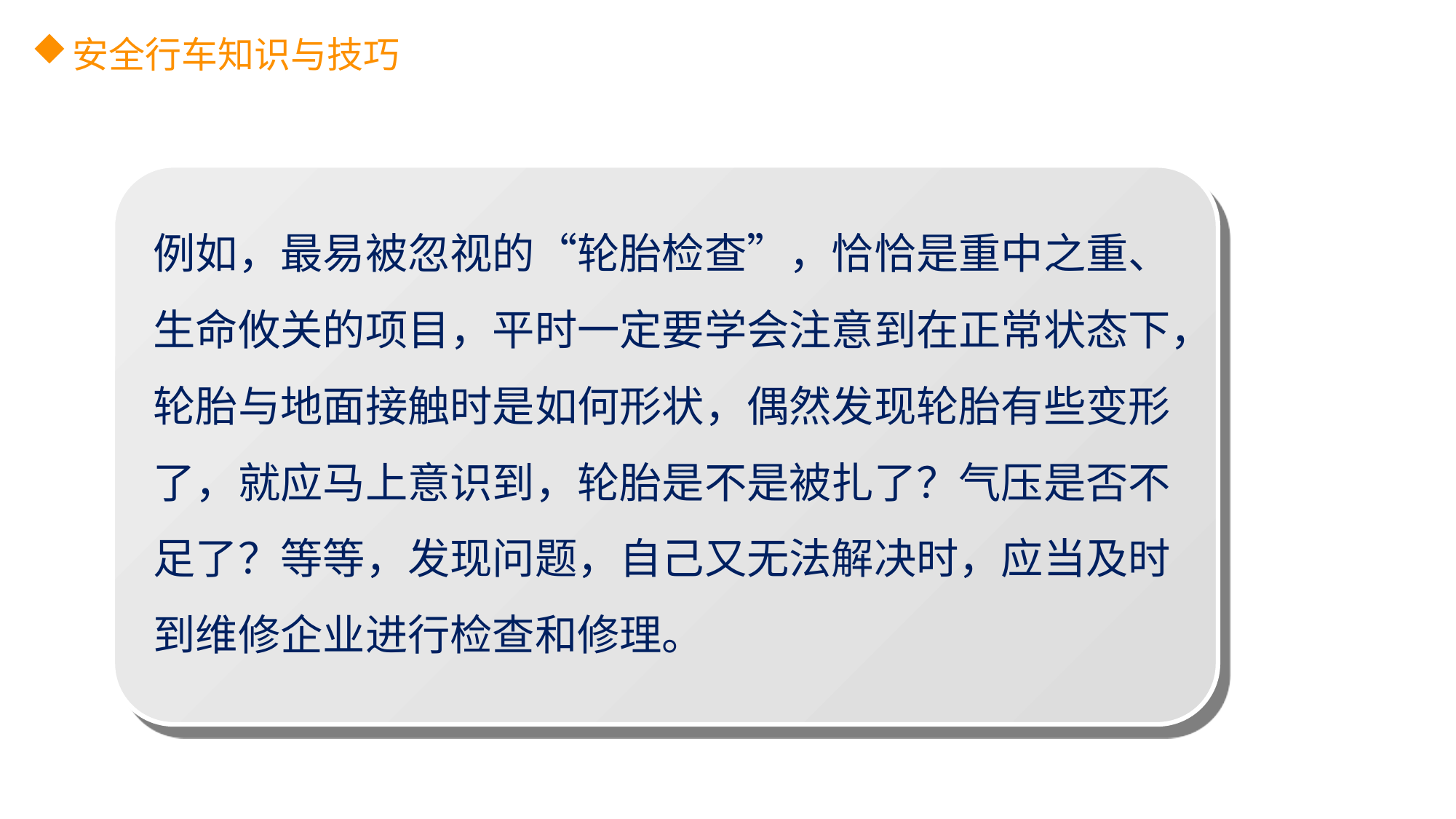

安全行车知识与技巧

例如，最易被忽视的“轮胎检查”，恰恰是重中之重、生命攸关的项目，平时一定要学会注意到在正常状态下，轮胎与地面接触时是如何形状，偶然发现轮胎有些变形了，就应马上意识到，轮胎是不是被扎了？气压是否不足了？等等，发现问题，自己又无法解决时，应当及时到维修企业进行检查和修理。